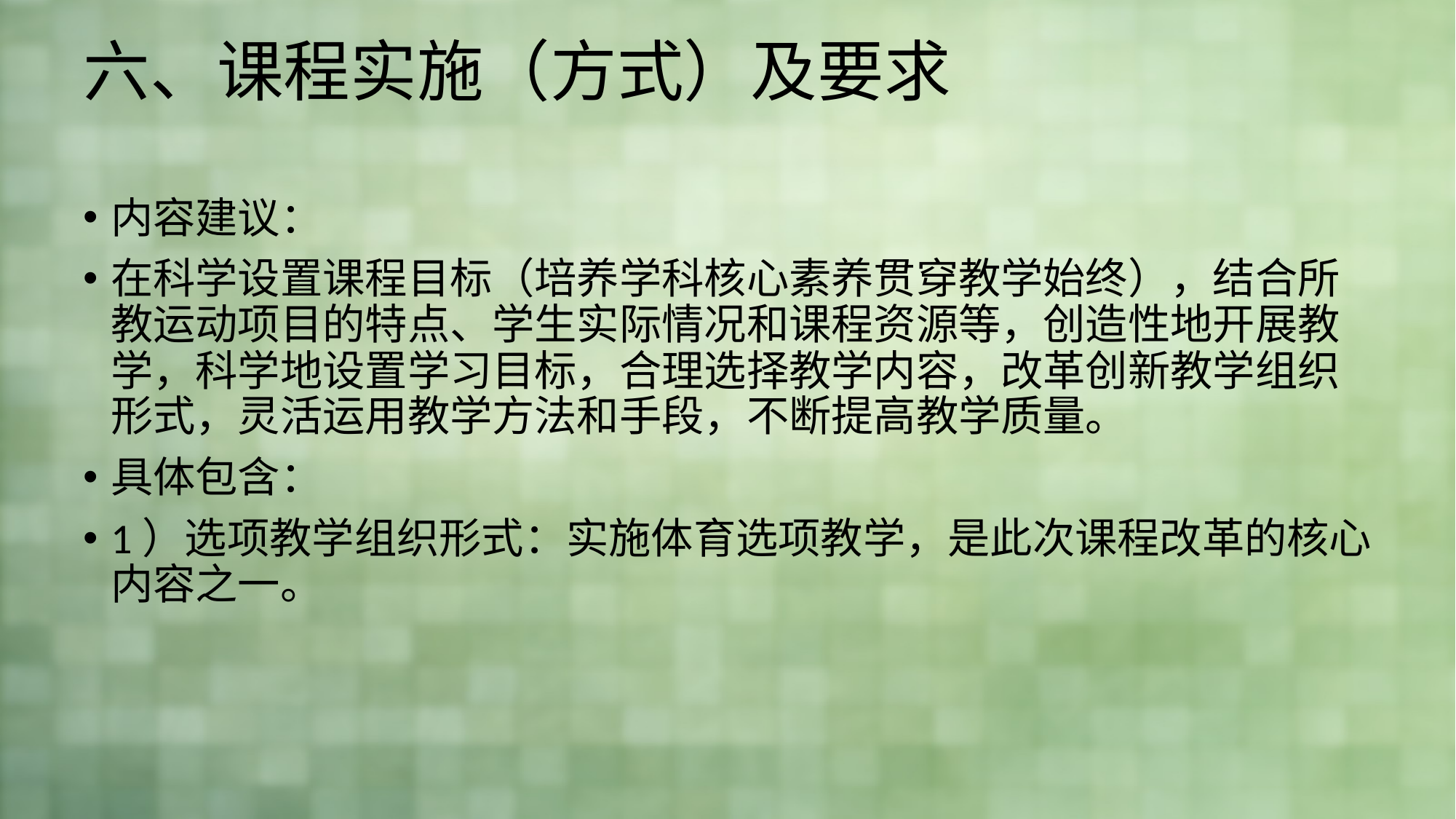

# 六、课程实施（方式）及要求
内容建议：
在科学设置课程目标（培养学科核心素养贯穿教学始终），结合所教运动项目的特点、学生实际情况和课程资源等，创造性地开展教学，科学地设置学习目标，合理选择教学内容，改革创新教学组织形式，灵活运用教学方法和手段，不断提高教学质量。
具体包含：
1）选项教学组织形式：实施体育选项教学，是此次课程改革的核心内容之一。